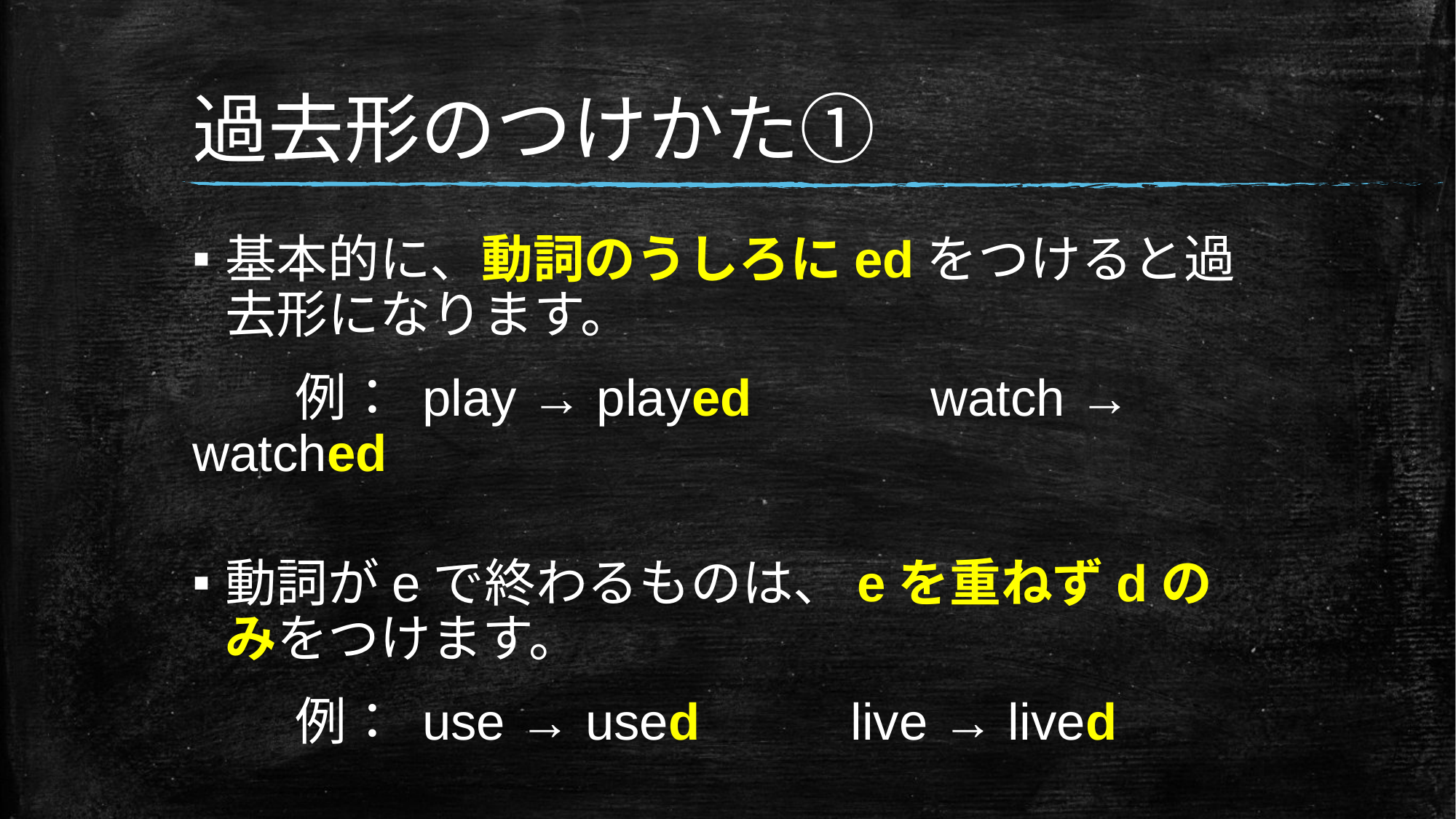

# 過去形のつけかた①
基本的に、動詞のうしろにedをつけると過去形になります。
　　例： play → played　　　watch → watched

動詞がeで終わるものは、eを重ねずdのみをつけます。
　　例： use → used　  　live → lived